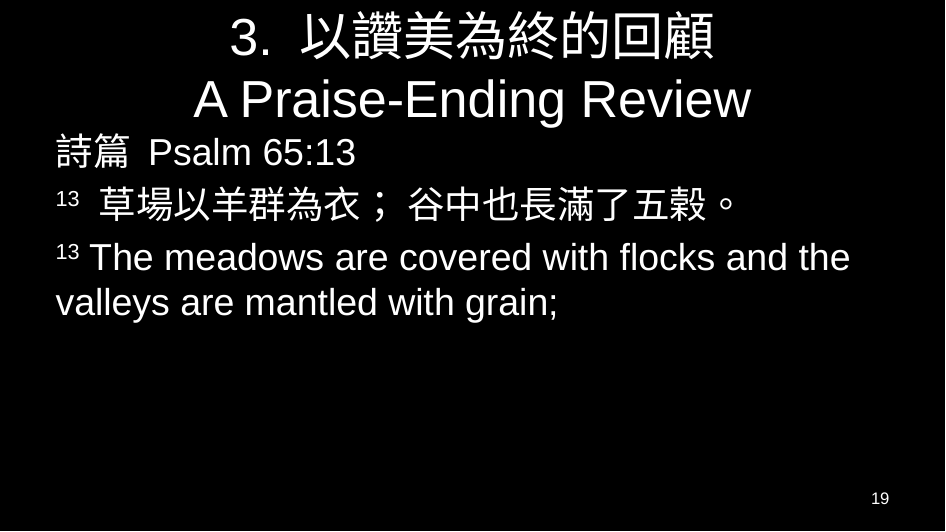

# 3. 以讚美為終的回顧 A Praise-Ending Review
詩篇 Psalm 65:13
13 草場以羊群為衣； 谷中也長滿了五榖。
13 The meadows are covered with flocks and the valleys are mantled with grain;

19